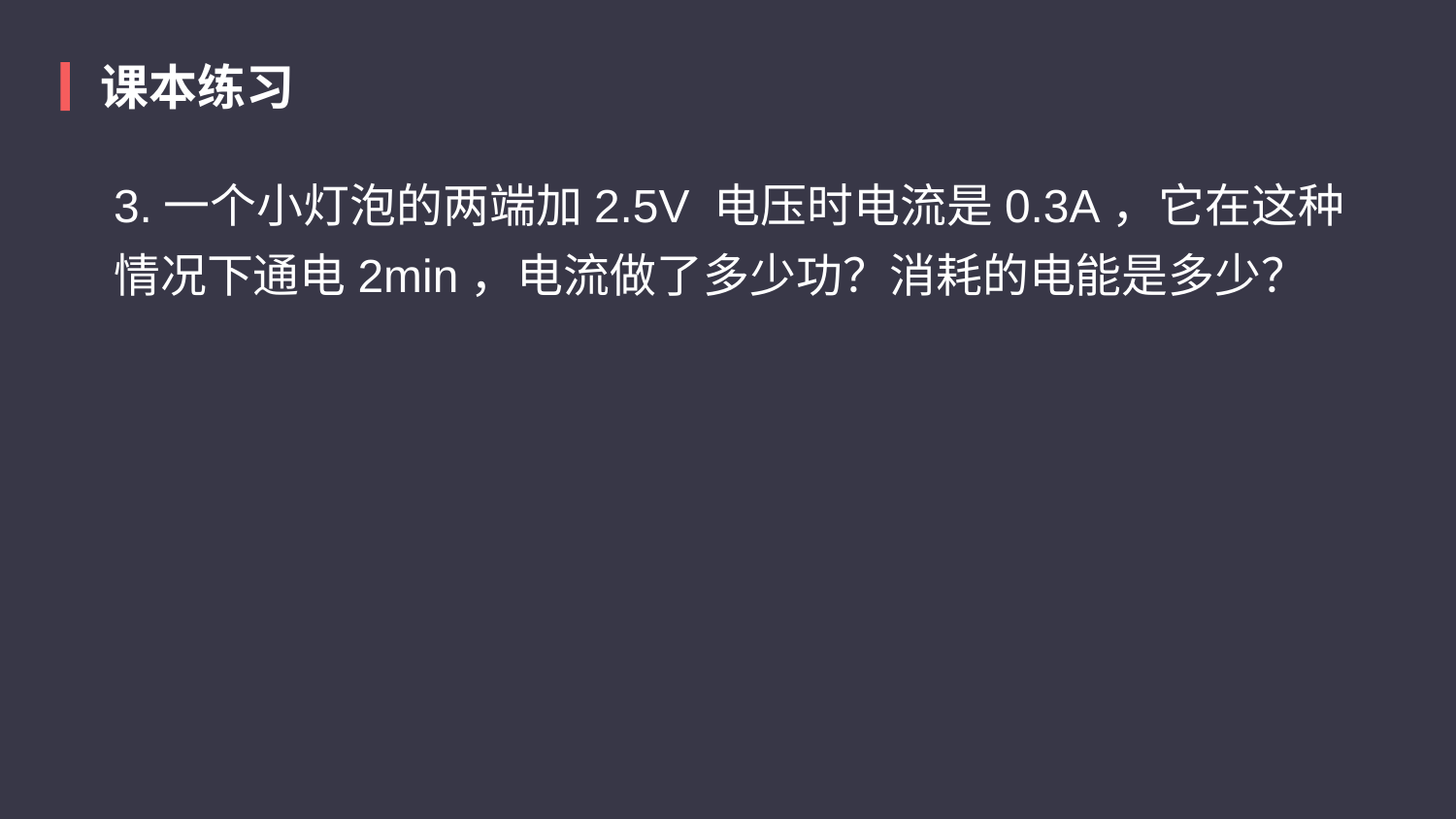

课本练习

3.一个小灯泡的两端加2.5V 电压时电流是0.3A，它在这种情况下通电2min，电流做了多少功？消耗的电能是多少？